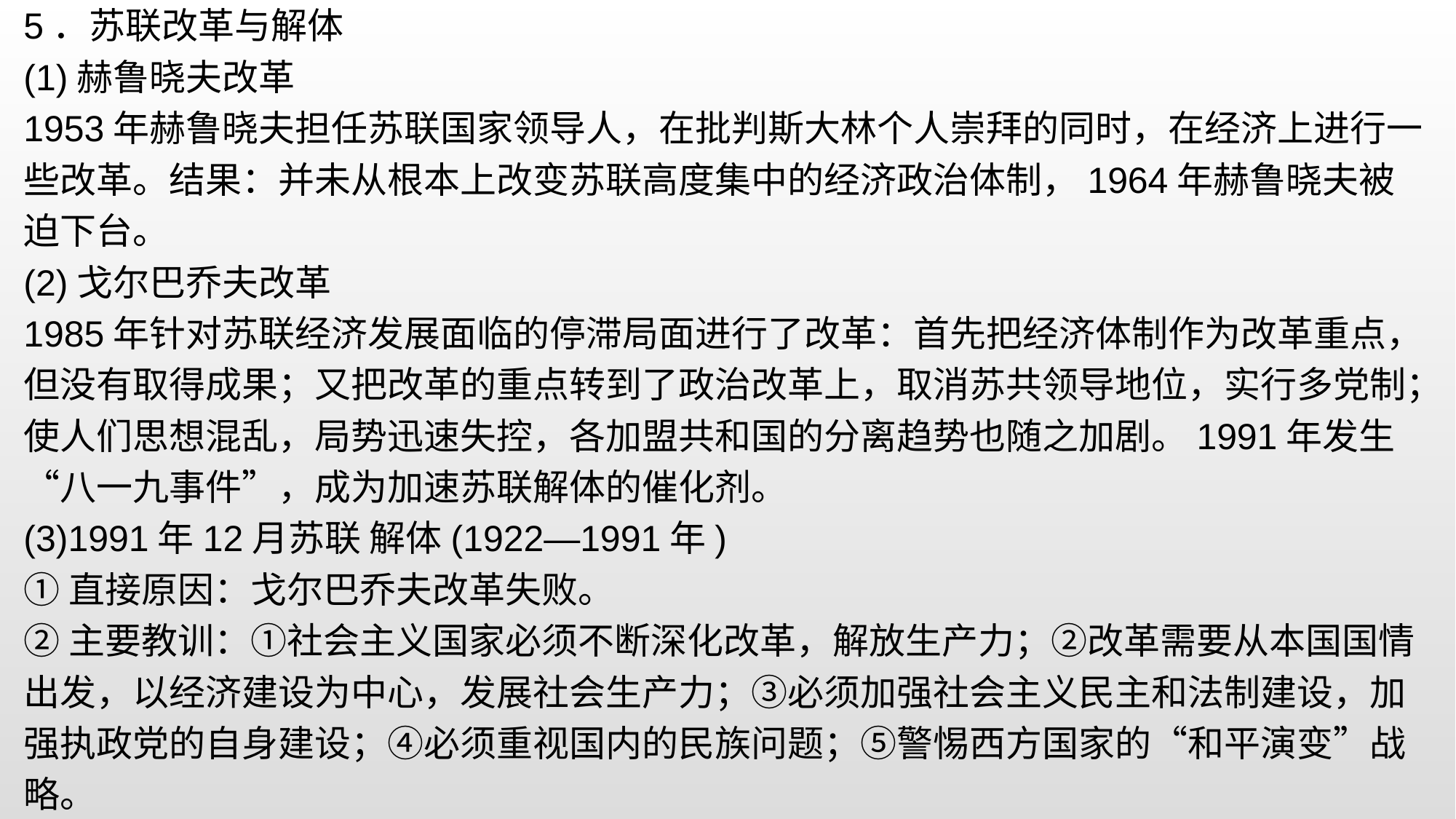

5．苏联改革与解体
(1)赫鲁晓夫改革
1953年赫鲁晓夫担任苏联国家领导人，在批判斯大林个人崇拜的同时，在经济上进行一些改革。结果：并未从根本上改变苏联高度集中的经济政治体制，1964年赫鲁晓夫被迫下台。
(2)戈尔巴乔夫改革
1985年针对苏联经济发展面临的停滞局面进行了改革：首先把经济体制作为改革重点，但没有取得成果；又把改革的重点转到了政治改革上，取消苏共领导地位，实行多党制；使人们思想混乱，局势迅速失控，各加盟共和国的分离趋势也随之加剧。1991年发生“八一九事件”，成为加速苏联解体的催化剂。
(3)1991年12月苏联 解体(1922—1991年)
①直接原因：戈尔巴乔夫改革失败。
②主要教训：①社会主义国家必须不断深化改革，解放生产力；②改革需要从本国国情出发，以经济建设为中心，发展社会生产力；③必须加强社会主义民主和法制建设，加强执政党的自身建设；④必须重视国内的民族问题；⑤警惕西方国家的“和平演变”战略。